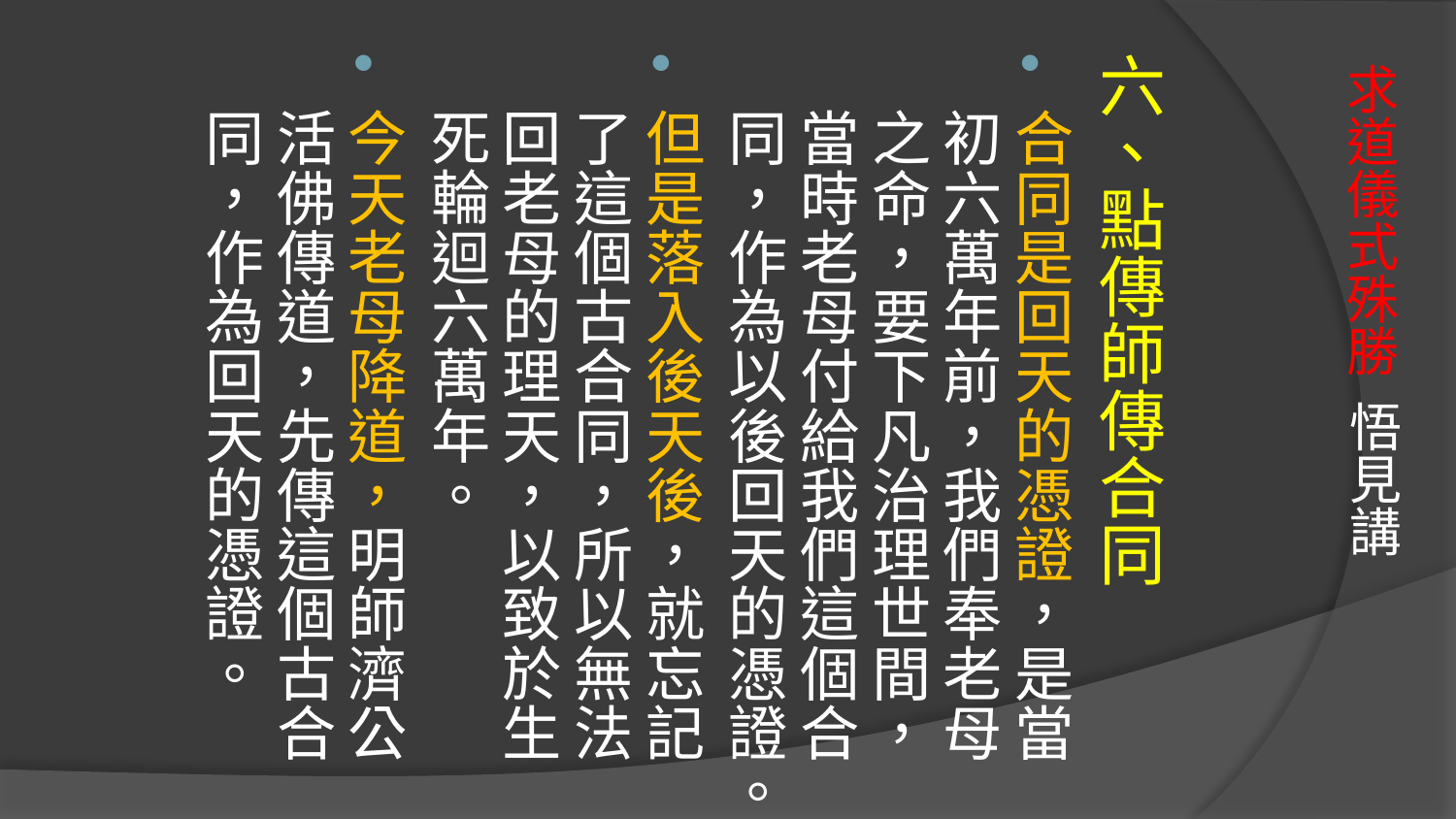

六、點傳師傳合同
合同是回天的憑證，是當初六萬年前，我們奉老母之命，要下凡治理世間，當時老母付給我們這個合同，作為以後回天的憑證。
但是落入後天後，就忘記了這個古合同，所以無法回老母的理天，以致於生死輪迴六萬年。
今天老母降道，明師濟公活佛傳道，先傳這個古合同，作為回天的憑證。

# 求道儀式殊勝  悟見講